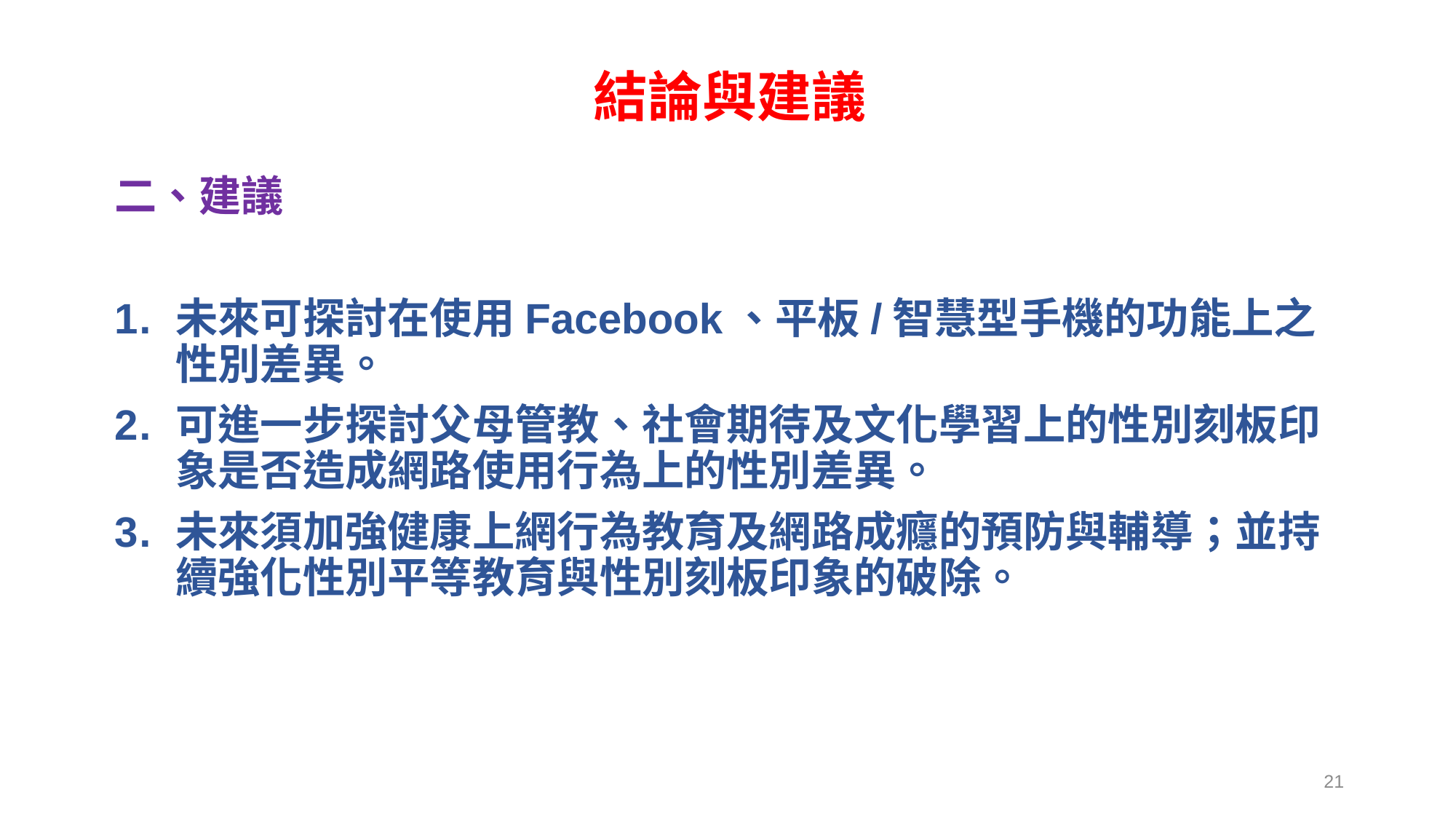

結論與建議
二、建議

未來可探討在使用Facebook、平板/智慧型手機的功能上之性別差異。
可進一步探討父母管教、社會期待及文化學習上的性別刻板印象是否造成網路使用行為上的性別差異。
未來須加強健康上網行為教育及網路成癮的預防與輔導；並持續強化性別平等教育與性別刻板印象的破除。
21